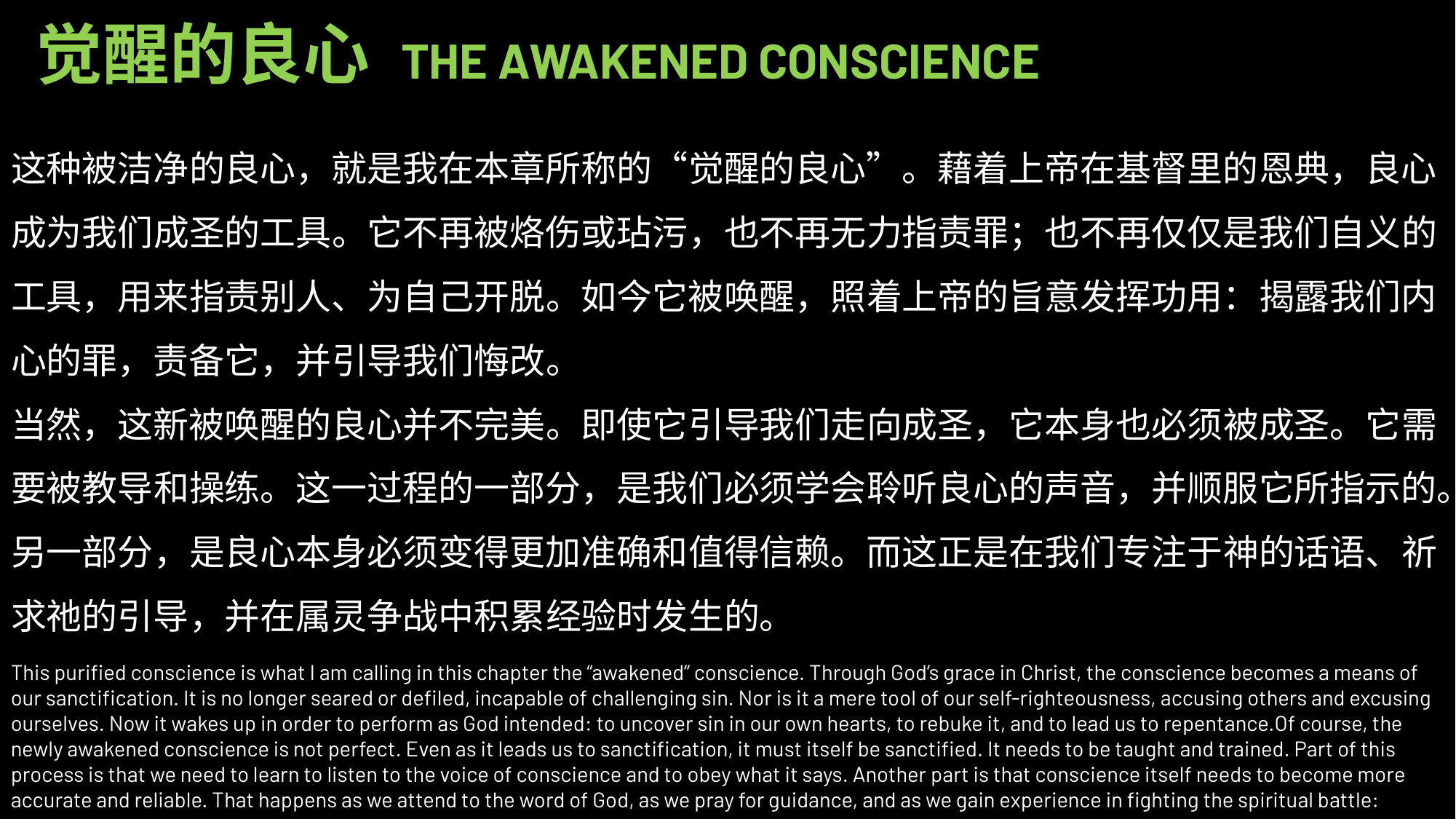

# 觉醒的良心 THE AWAKENED CONSCIENCE
这种被洁净的良心，就是我在本章所称的“觉醒的良心”。藉着上帝在基督里的恩典，良心成为我们成圣的工具。它不再被烙伤或玷污，也不再无力指责罪；也不再仅仅是我们自义的工具，用来指责别人、为自己开脱。如今它被唤醒，照着上帝的旨意发挥功用：揭露我们内心的罪，责备它，并引导我们悔改。
当然，这新被唤醒的良心并不完美。即使它引导我们走向成圣，它本身也必须被成圣。它需要被教导和操练。这一过程的一部分，是我们必须学会聆听良心的声音，并顺服它所指示的。另一部分，是良心本身必须变得更加准确和值得信赖。而这正是在我们专注于神的话语、祈求祂的引导，并在属灵争战中积累经验时发生的。
This purified conscience is what I am calling in this chapter the “awakened” conscience. Through God’s grace in Christ, the conscience becomes a means of our sanctification. It is no longer seared or defiled, incapable of challenging sin. Nor is it a mere tool of our self-righteousness, accusing others and excusing ourselves. Now it wakes up in order to perform as God intended: to uncover sin in our own hearts, to rebuke it, and to lead us to repentance.Of course, the newly awakened conscience is not perfect. Even as it leads us to sanctification, it must itself be sanctified. It needs to be taught and trained. Part of this process is that we need to learn to listen to the voice of conscience and to obey what it says. Another part is that conscience itself needs to become more accurate and reliable. That happens as we attend to the word of God, as we pray for guidance, and as we gain experience in fighting the spiritual battle: